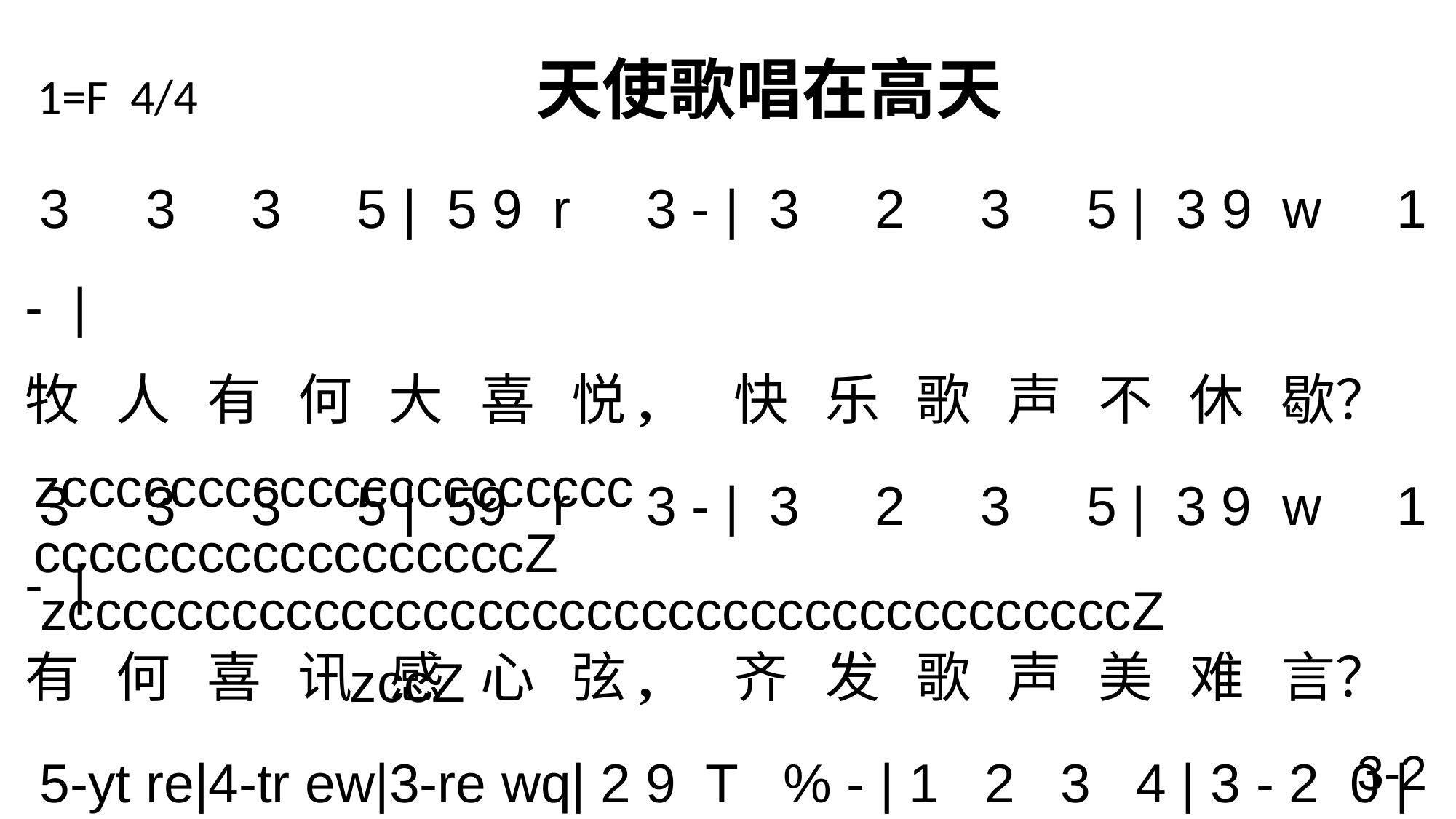

1=F  4/4                                 天使歌唱在高天
 3     3     3     5 |  5 9  r     3 - |  3     2     3     5 |  3 9  w     1 -  |
牧   人   有   何   大   喜   悦,     快   乐   歌   声   不   休   歇？
 3     3     3     5 |  59   r     3 - |  3     2     3     5 |  3 9  w     1 -  |
有   何   喜   讯   感   心   弦,     齐   发   歌   声   美   难   言？
 5-yt re|4-tr ew|3-re wq| 2 9  T   % - | 1   2   3   4 | 3 - 2  0 |
荣                                          耀,  荣 耀     归 于 至 高  真  神!
 5-yt re|4-tr ew|3-re wq|29 T   % -|1   2   3   4| 3-2-|1---\
荣                                         耀,荣 耀   归 于 至 高 真      神!
 zcccccccccccccccccccccccccccccccccccccccZ
 zcccccccccccccccccccccccccccccccccccccccZ                                       zccZ
3-2